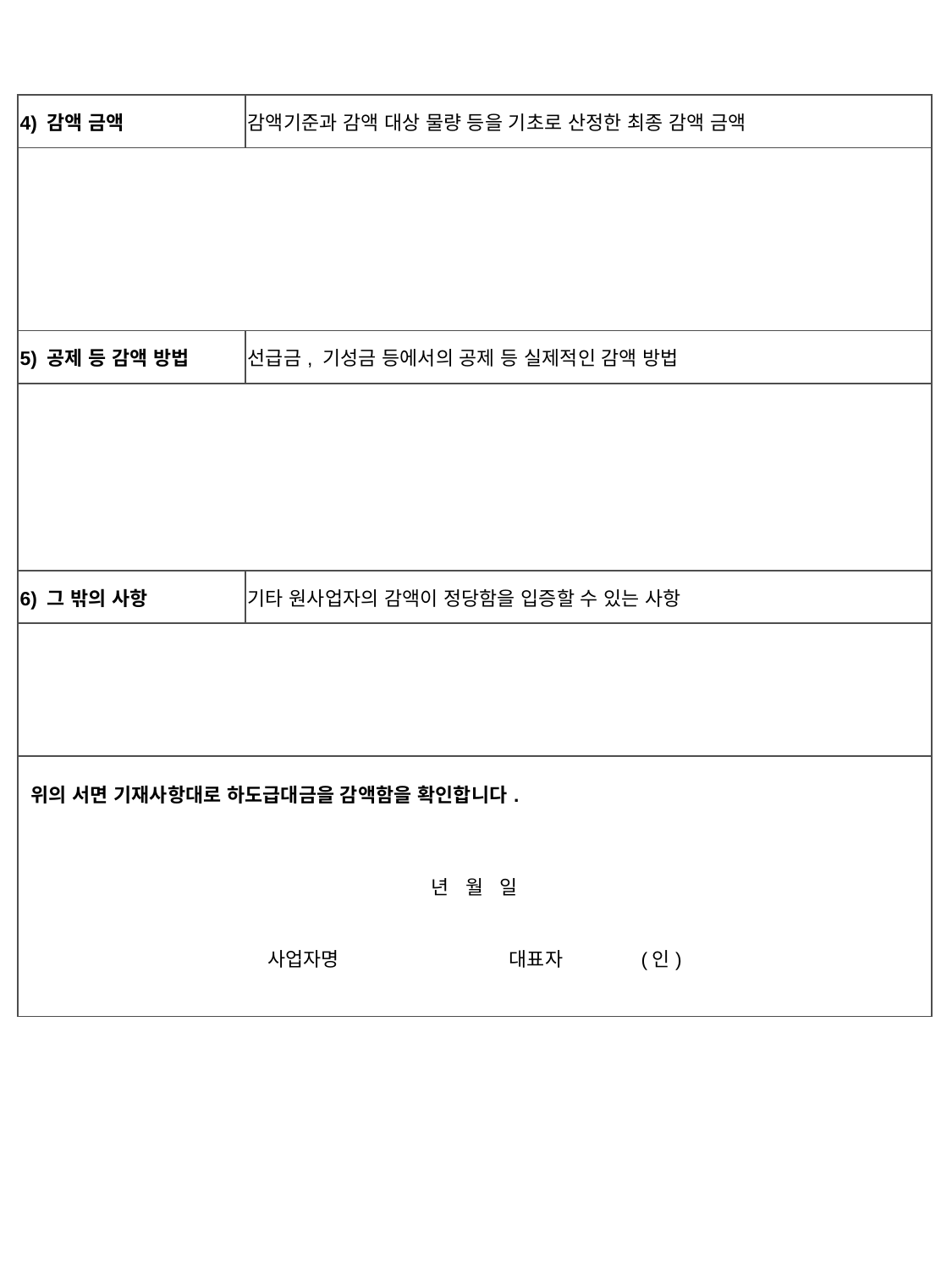

| 4) 감액 금액 |  | 감액기준과 감액 대상 물량 등을 기초로 산정한 최종 감액 금액 |  |  |  |  |  |
| --- | --- | --- | --- | --- | --- | --- | --- |
|  |  |  |  |  |  |  |  |
| 5) 공제 등 감액 방법 |  | 선급금, 기성금 등에서의 공제 등 실제적인 감액 방법 |  |  |  |  |  |
|  |  |  |  |  |  |  |  |
| 6) 그 밖의 사항 |  | 기타 원사업자의 감액이 정당함을 입증할 수 있는 사항 |  |  |  |  |  |
|  |  |  |  |  |  |  |  |
| 위의 서면 기재사항대로 하도급대금을 감액함을 확인합니다. 년 월 일 사업자명 대표자 (인) |  |  |  |  |  |  |  |